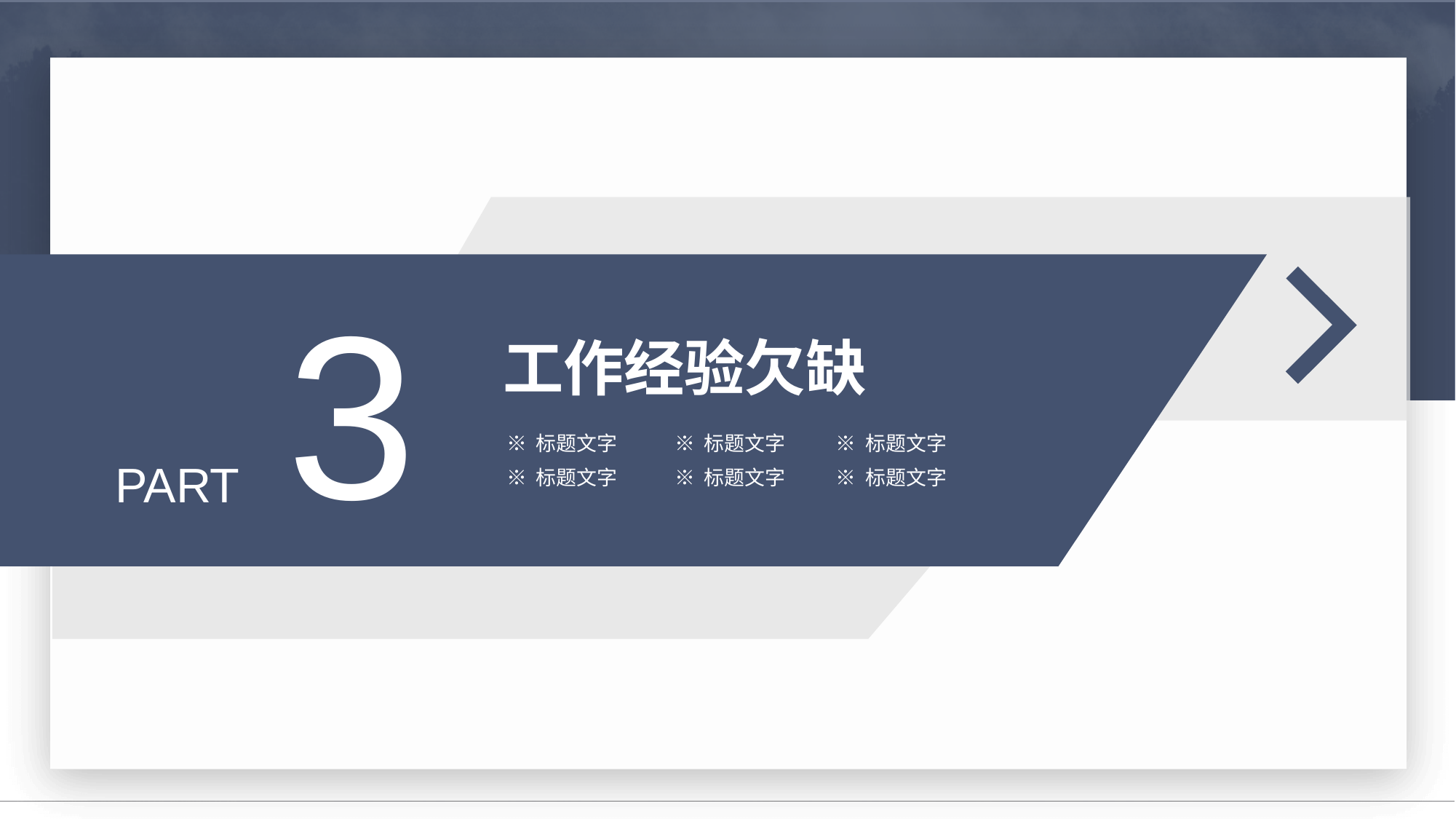

3

工作经验欠缺

※ 标题文字
※ 标题文字
※ 标题文字
PART
※ 标题文字
※ 标题文字
※ 标题文字